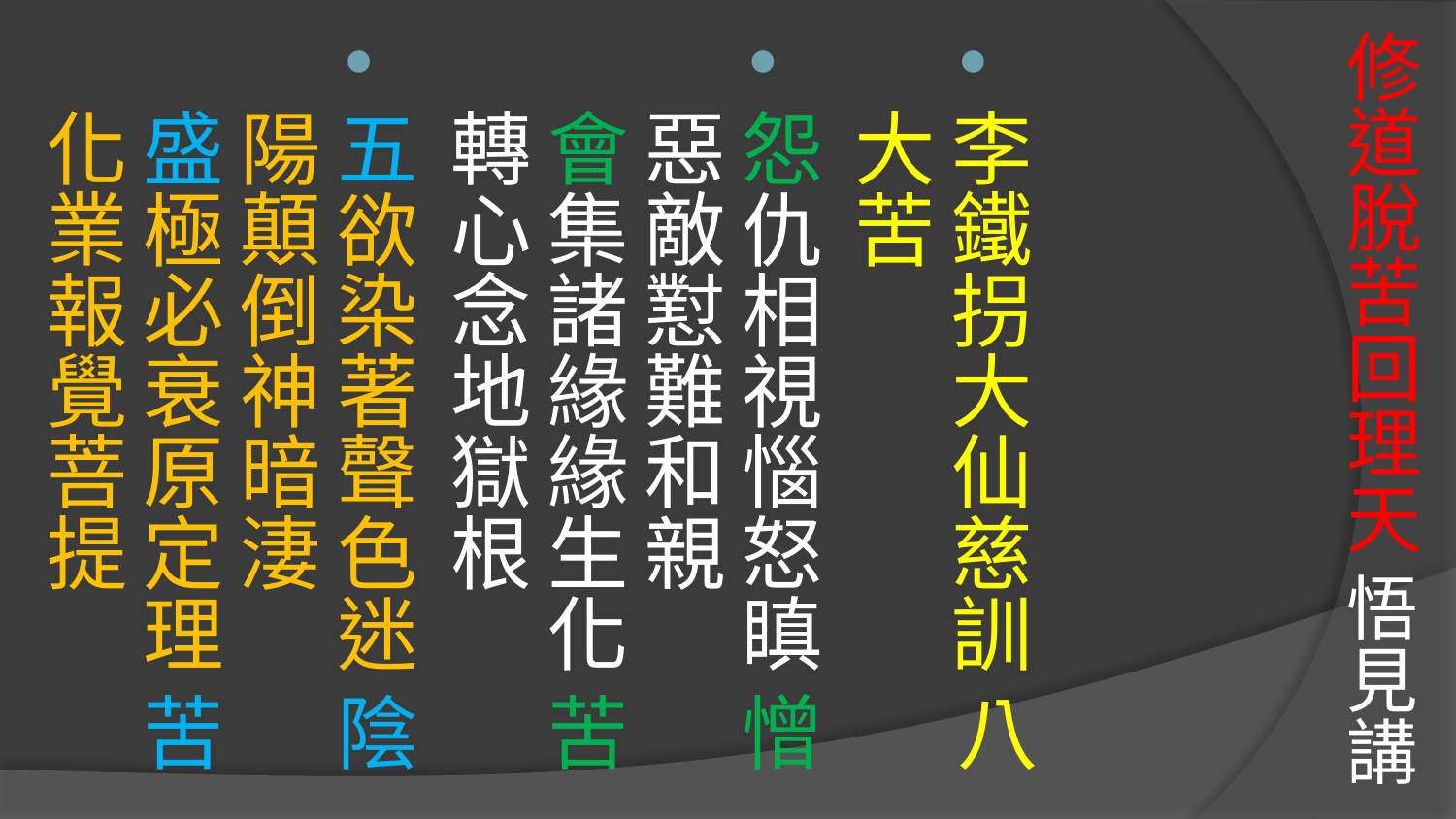

# 修道脫苦回理天 悟見講
李鐵拐大仙慈訓 八大苦
怨仇相視惱怒瞋 憎惡敵懟難和親
會集諸緣緣生化 苦轉心念地獄根
五欲染著聲色迷 陰陽顛倒神暗淒
盛極必衰原定理 苦化業報覺菩提